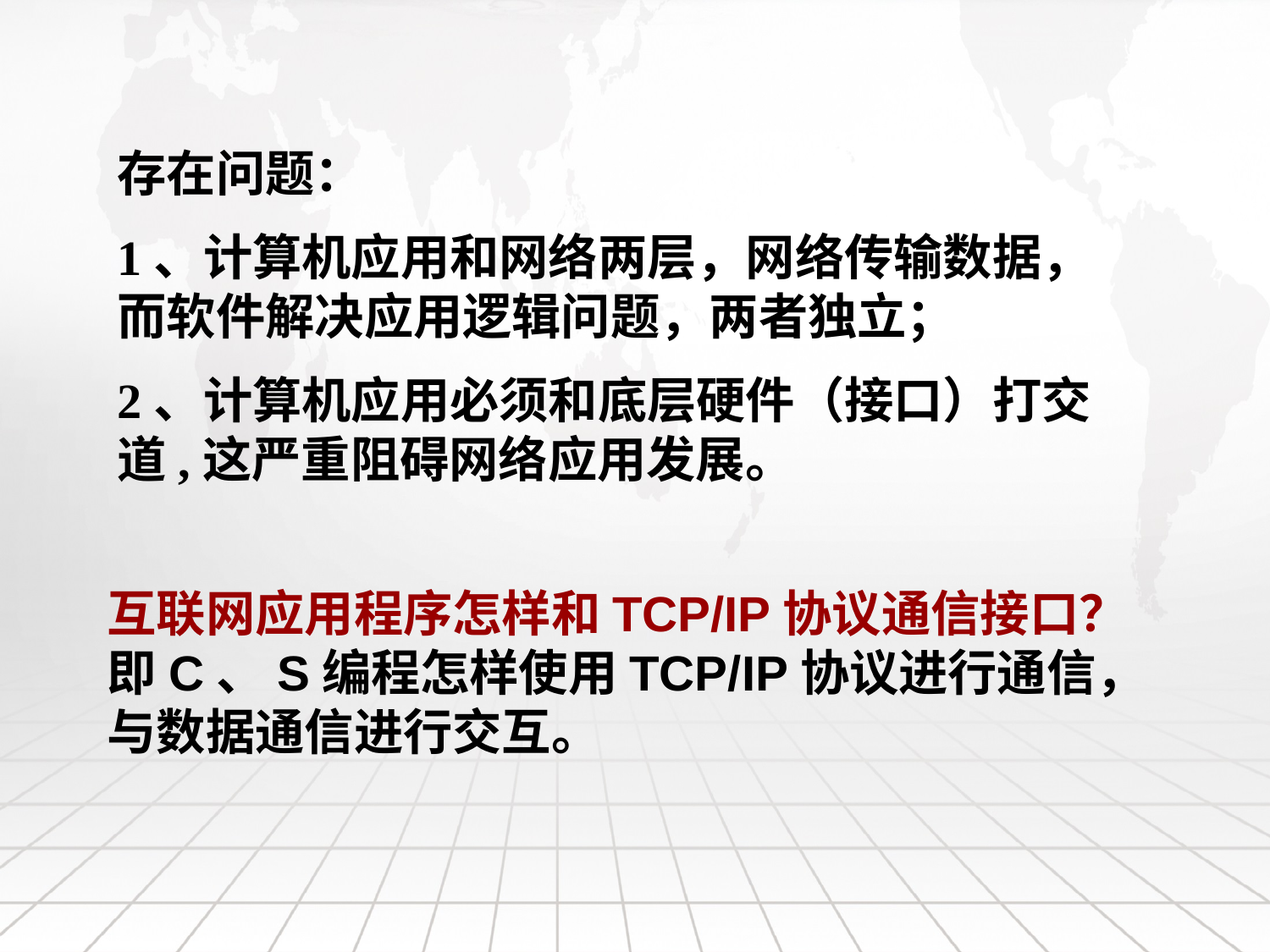

存在问题：
1、计算机应用和网络两层，网络传输数据，而软件解决应用逻辑问题，两者独立；
2、计算机应用必须和底层硬件（接口）打交道,这严重阻碍网络应用发展。
互联网应用程序怎样和TCP/IP协议通信接口？即C、S编程怎样使用TCP/IP协议进行通信，与数据通信进行交互。